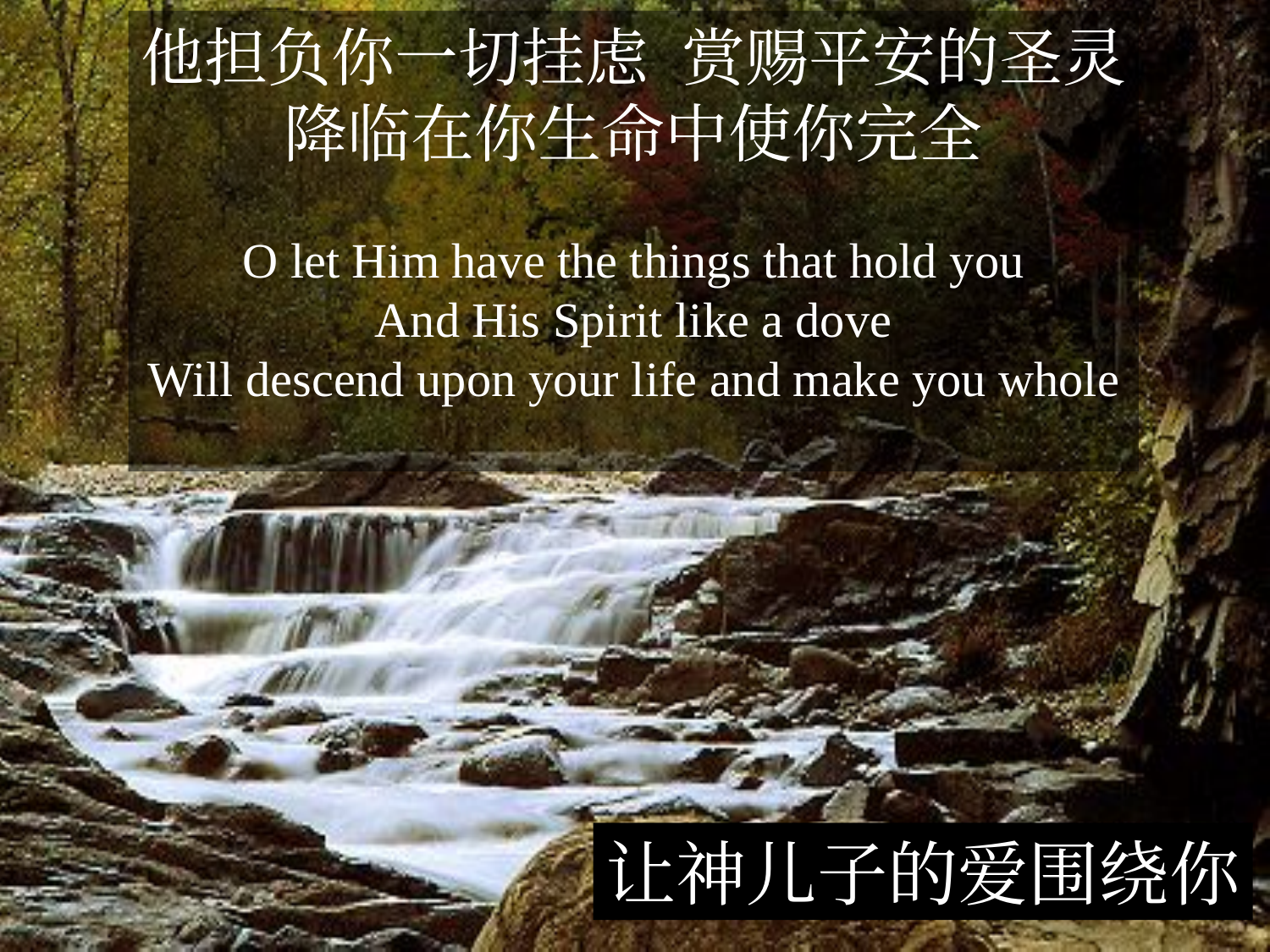

他担负你一切挂虑  赏赐平安的圣灵
降临在你生命中使你完全

O let Him have the things that hold you
And His Spirit like a dove
Will descend upon your life and make you whole

让神儿子的爱围绕你